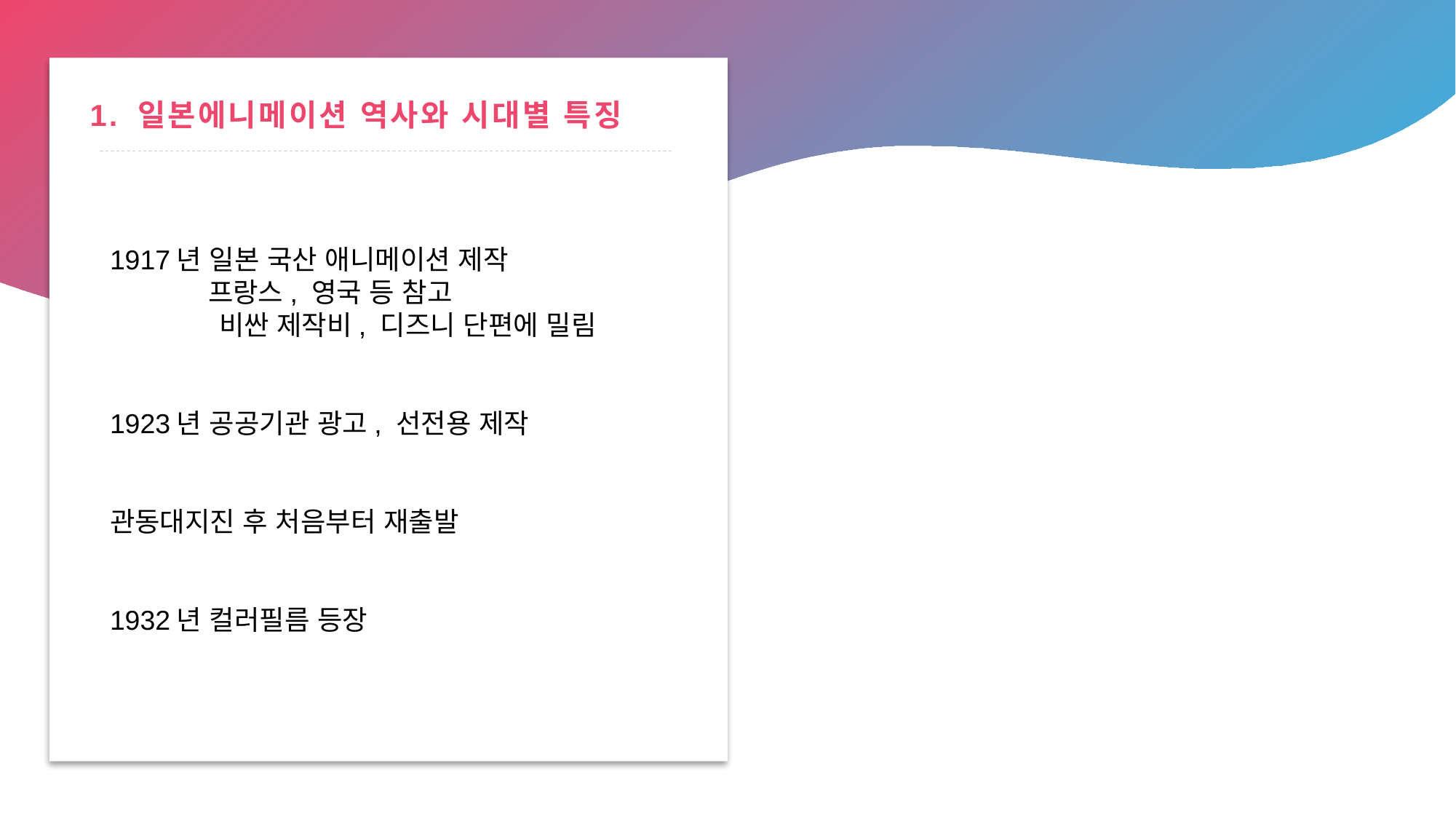

# 1. 일본에니메이션 역사와 시대별 특징
1917년 일본 국산 애니메이션 제작
            프랑스, 영국 등 참고
	비싼 제작비, 디즈니 단편에 밀림

1923년 공공기관 광고, 선전용 제작

관동대지진 후 처음부터 재출발

1932년 컬러필름 등장